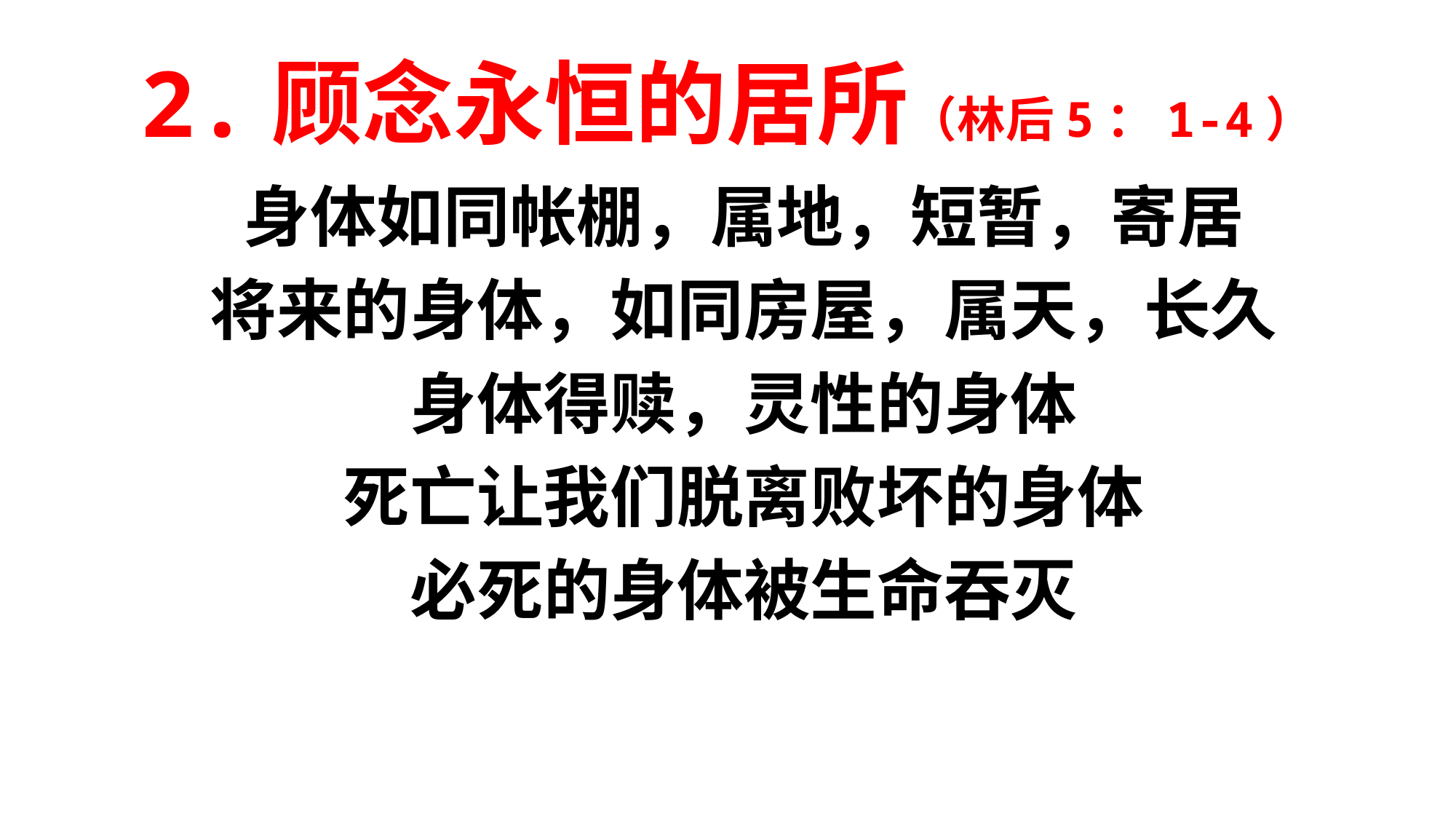

# 2.顾念永恒的居所（林后5：1-4）
身体如同帐棚，属地，短暂，寄居
将来的身体，如同房屋，属天，长久
身体得赎，灵性的身体
死亡让我们脱离败坏的身体
必死的身体被生命吞灭